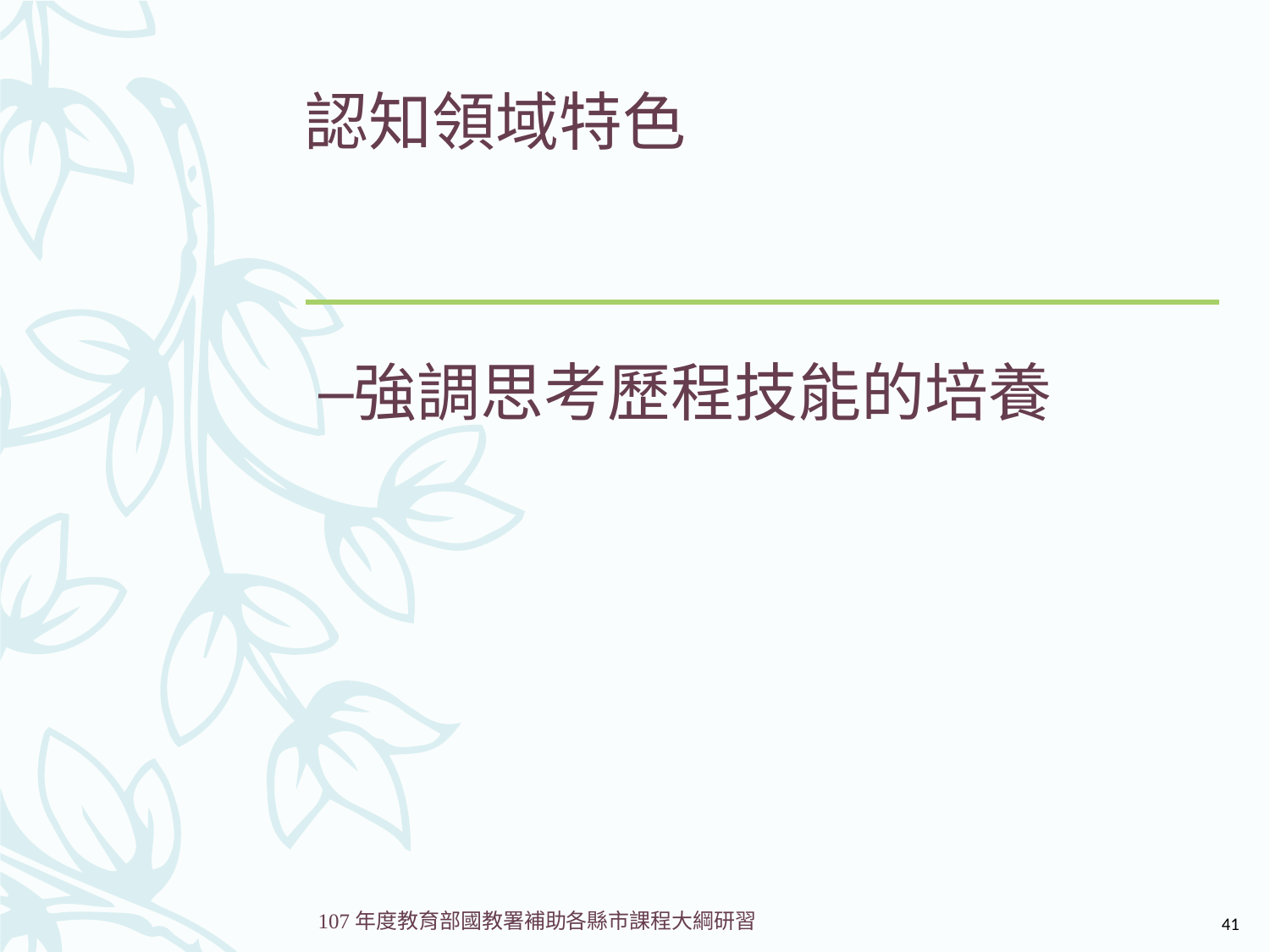

# 認知領域特色
強調思考歷程技能的培養

41
107年度教育部國教署補助各縣市課程大綱研習